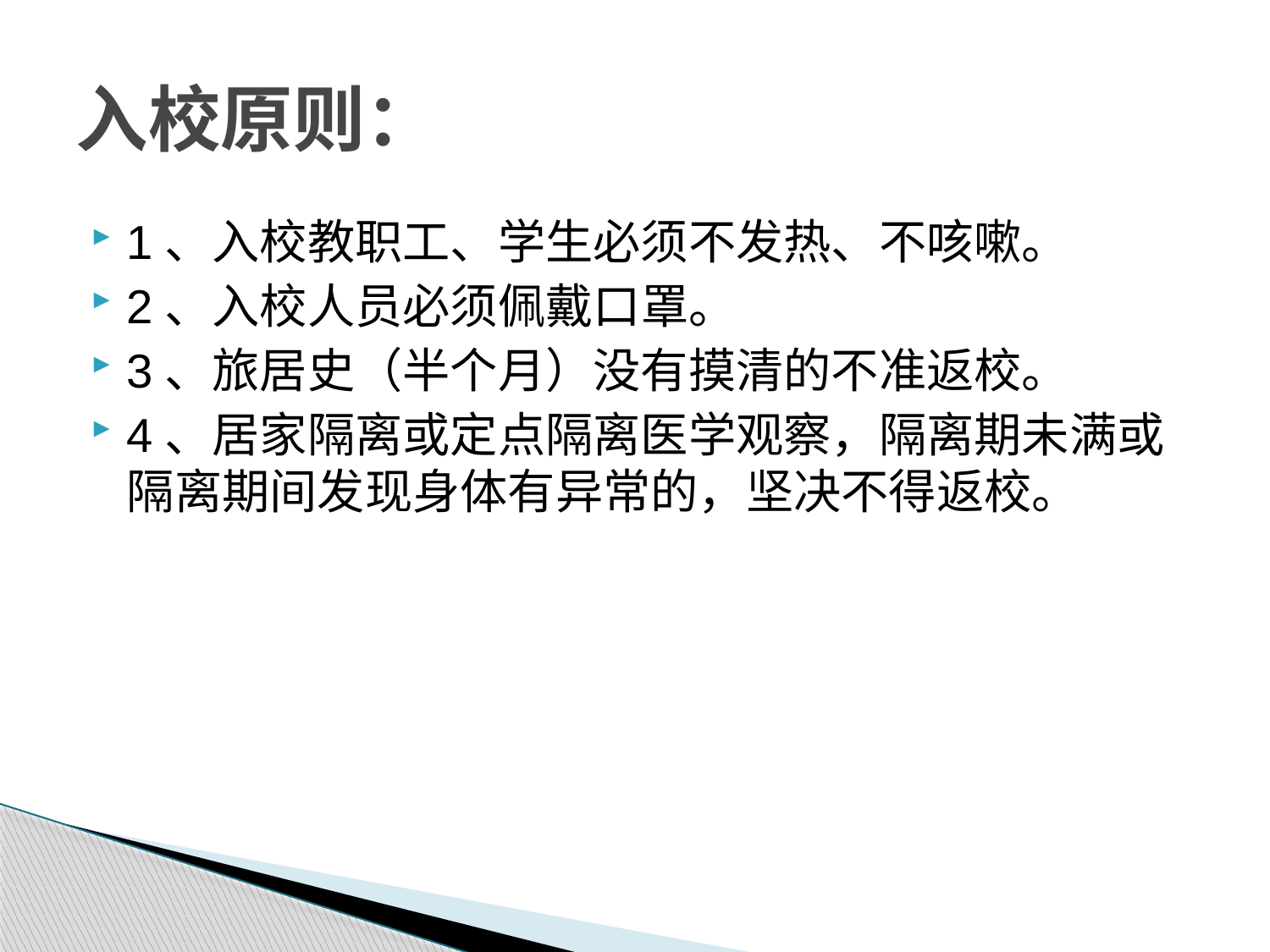

# 入校原则：
1、入校教职工、学生必须不发热、不咳嗽。
2、入校人员必须佩戴口罩。
3、旅居史（半个月）没有摸清的不准返校。
4、居家隔离或定点隔离医学观察，隔离期未满或隔离期间发现身体有异常的，坚决不得返校。